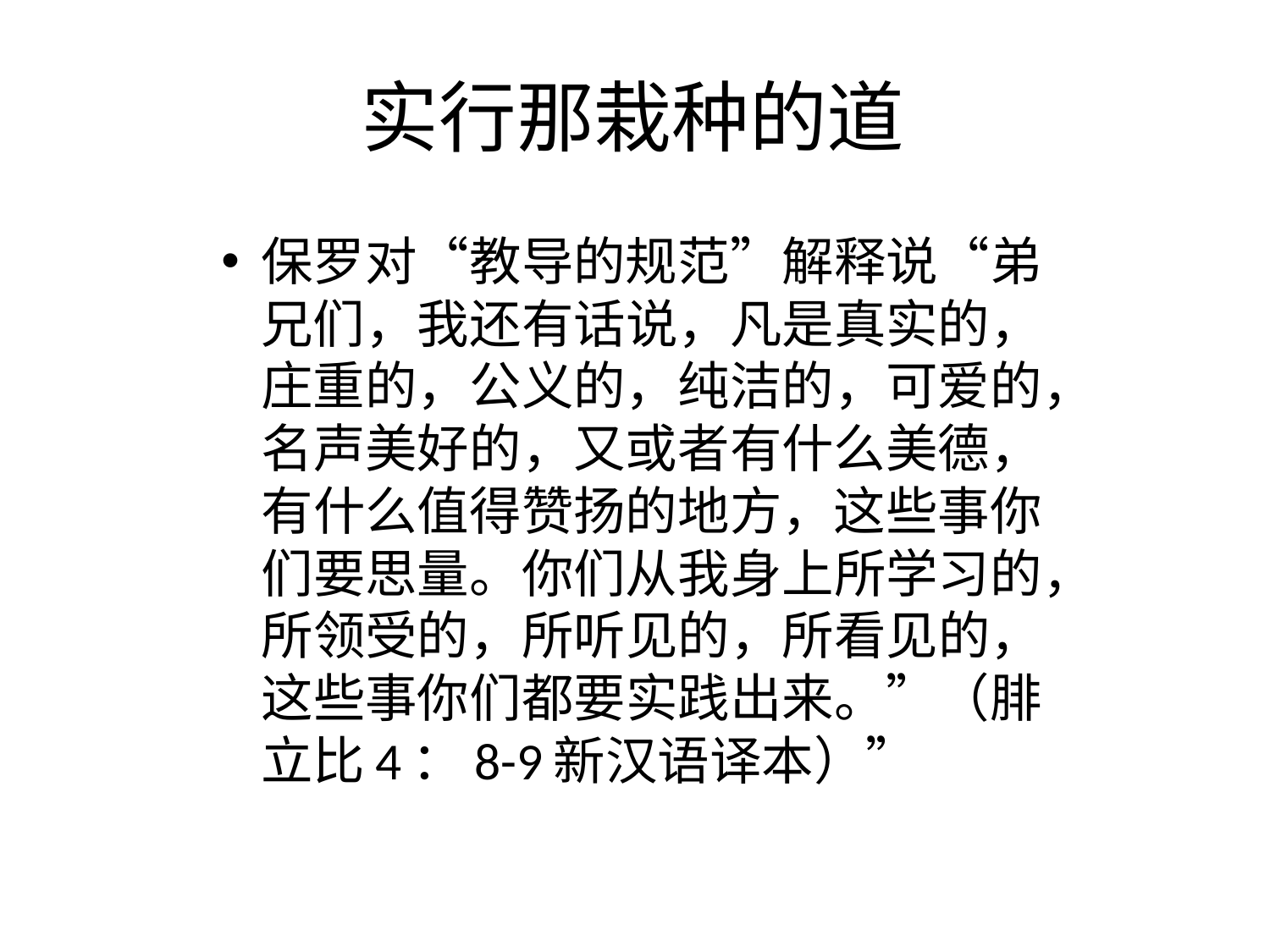

# 实行那栽种的道
保罗对“教导的规范”解释说“弟兄们，我还有话说，凡是真实的，庄重的，公义的，纯洁的，可爱的，名声美好的，又或者有什么美德，有什么值得赞扬的地方，这些事你们要思量。你们从我身上所学习的，所领受的，所听见的，所看见的，这些事你们都要实践出来。”（腓立比4：8-9新汉语译本）”